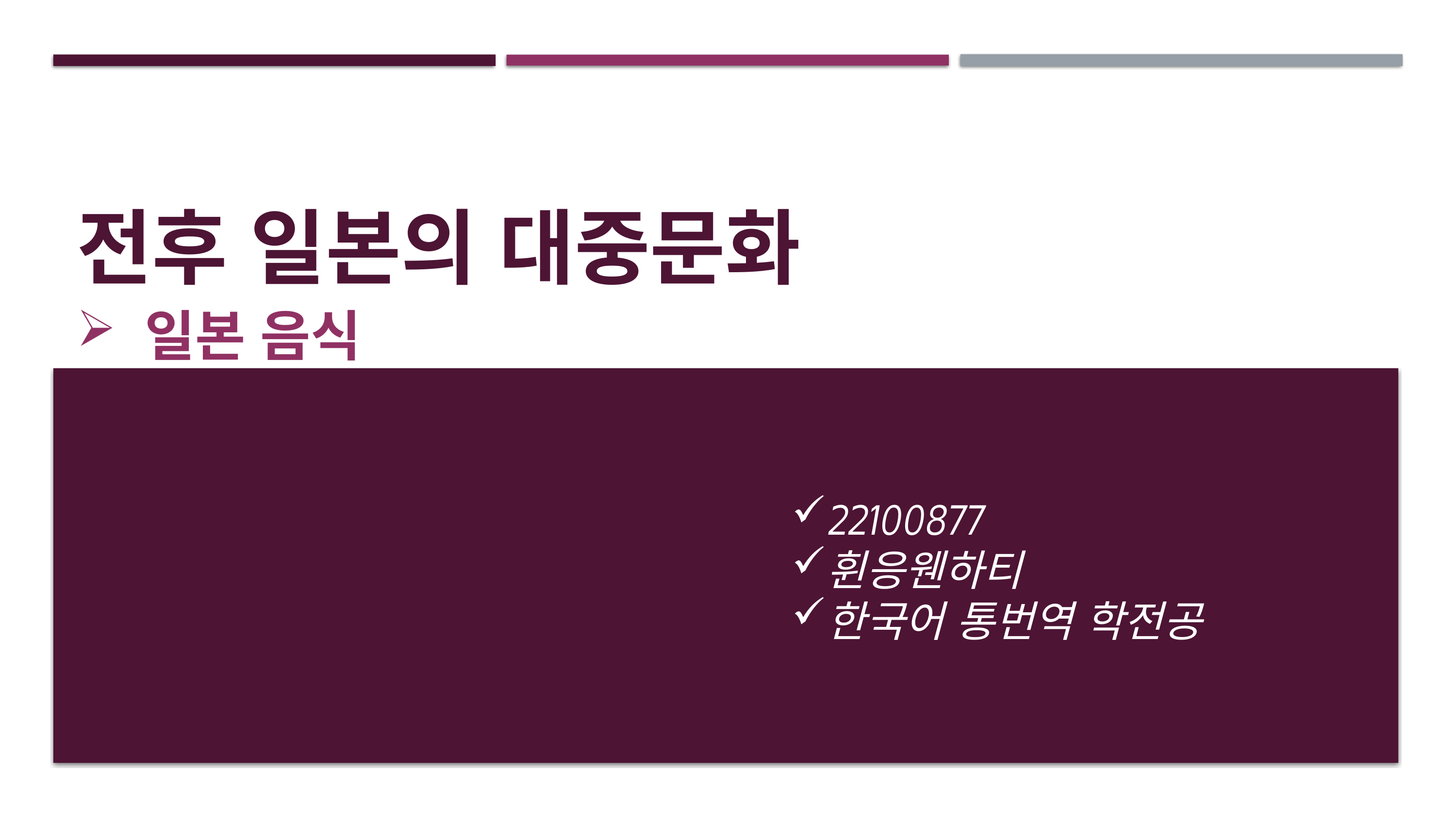

# 전후 일본의 대중문화
일본 음식
22100877
휜응웬하티
한국어 통번역 학전공